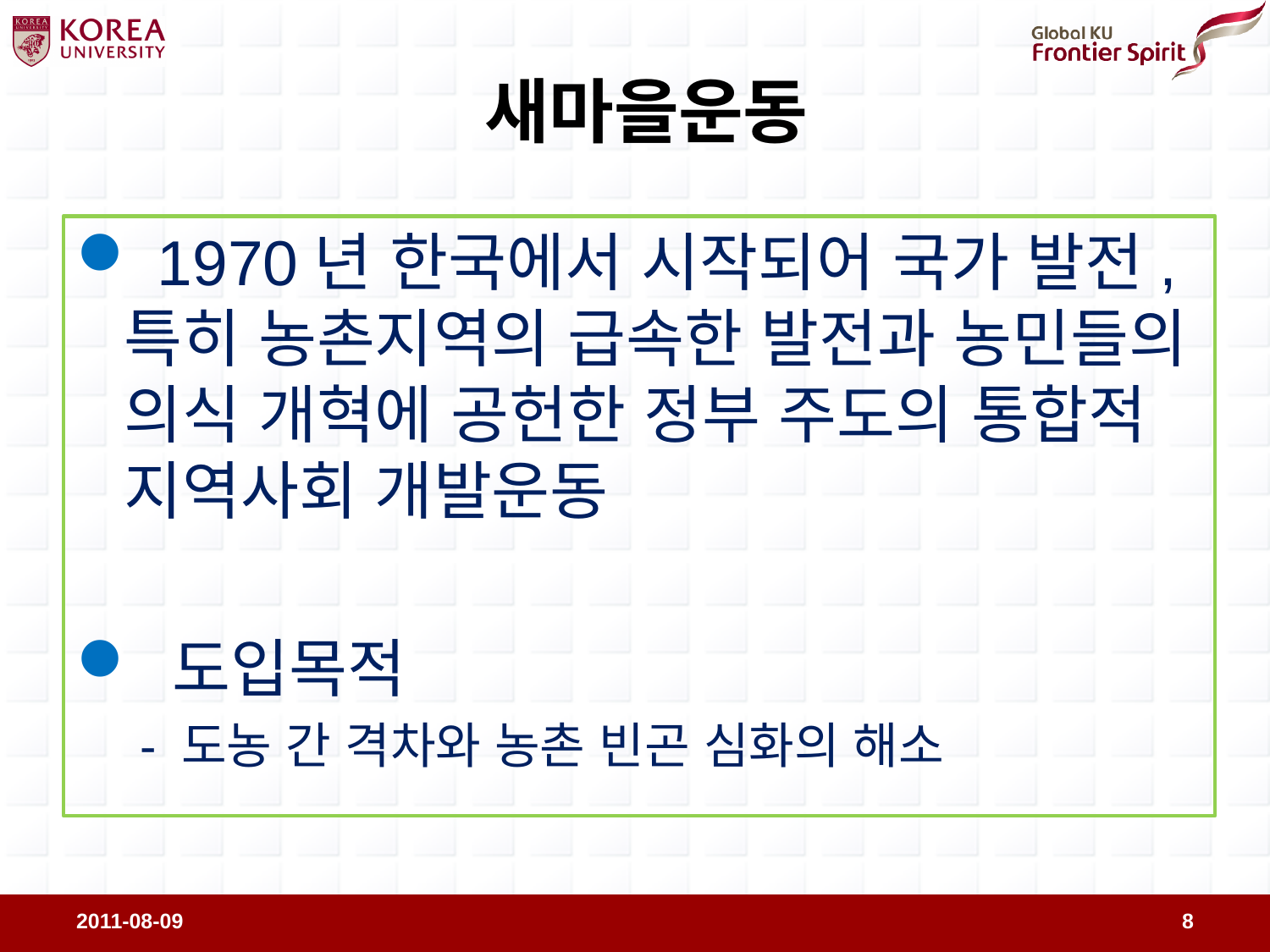

# 새마을운동
 1970년 한국에서 시작되어 국가 발전, 특히 농촌지역의 급속한 발전과 농민들의 의식 개혁에 공헌한 정부 주도의 통합적 지역사회 개발운동

 도입목적
- 도농 간 격차와 농촌 빈곤 심화의 해소

2011-08-09
8